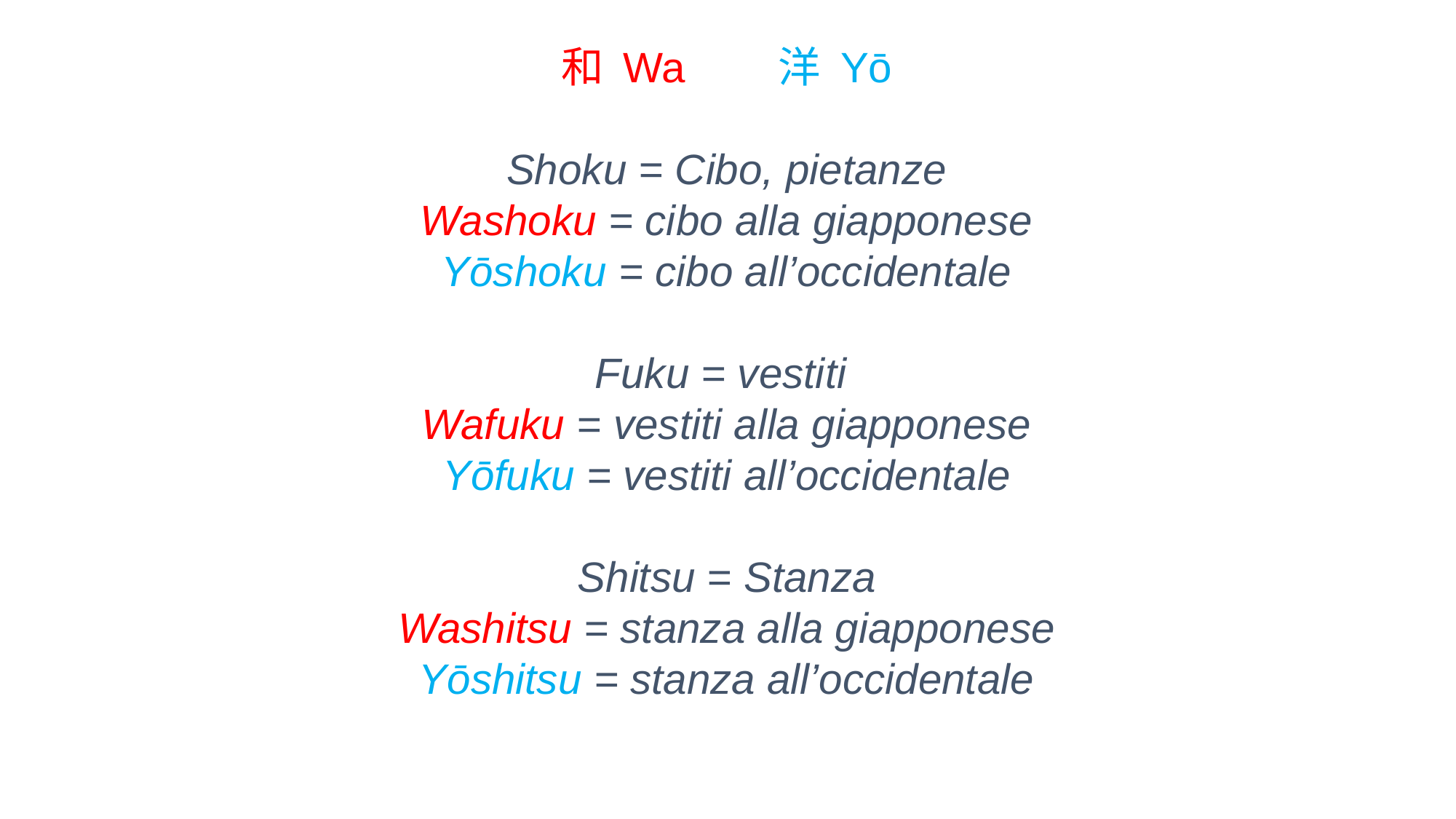

和 Wa       洋 Yō

Shoku = Cibo, pietanze
Washoku = cibo alla giapponese
Yōshoku = cibo all’occidentale

Fuku = vestiti
Wafuku = vestiti alla giapponese
Yōfuku = vestiti all’occidentale

Shitsu = Stanza
Washitsu = stanza alla giapponese
Yōshitsu = stanza all’occidentale